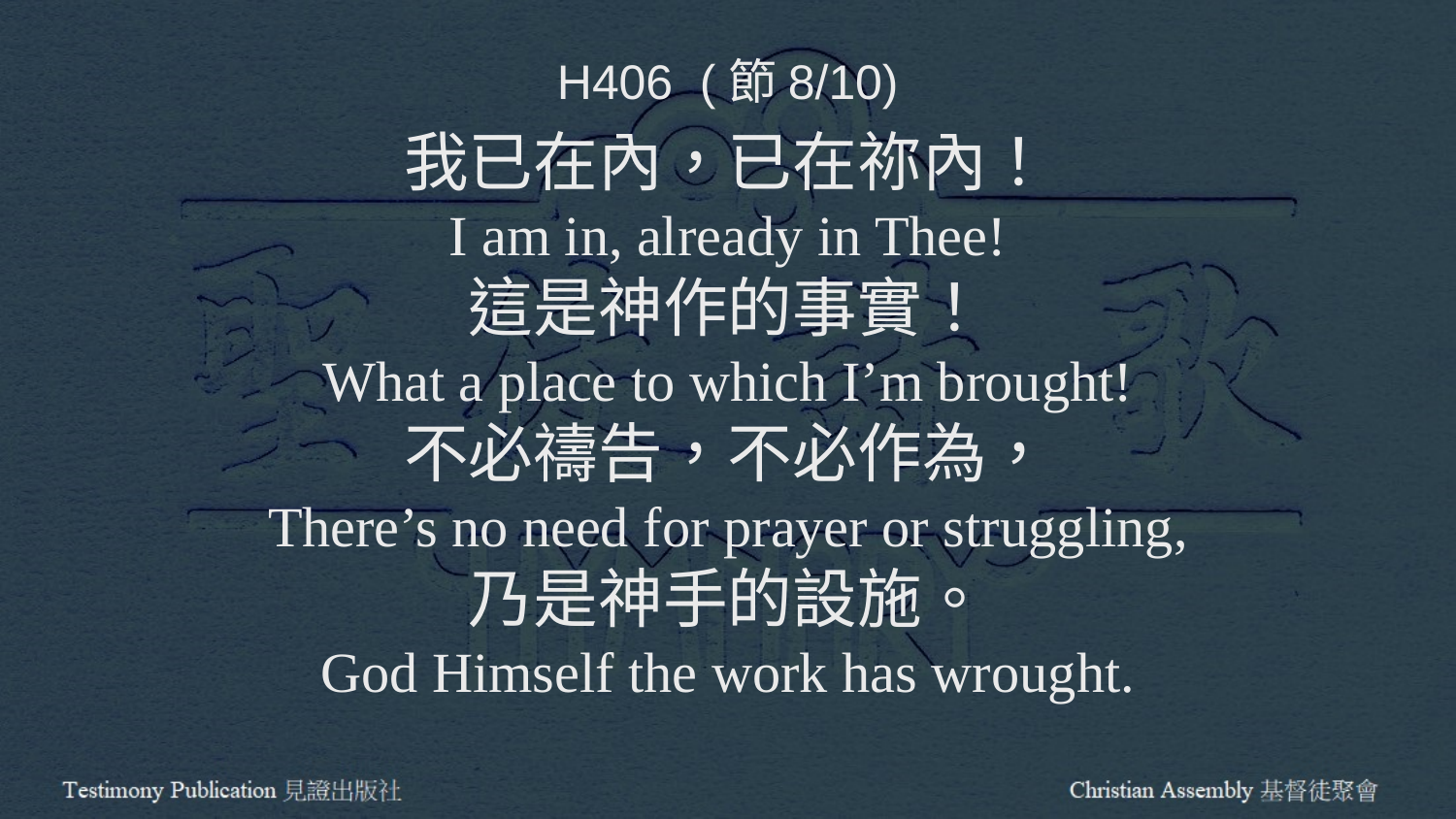

H406  (節8/10)
我已在內，已在祢內！
I am in, already in Thee!
這是神作的事實！
What a place to which I’m brought!
不必禱告，不必作為，
There’s no need for prayer or struggling,
乃是神手的設施。
God Himself the work has wrought.